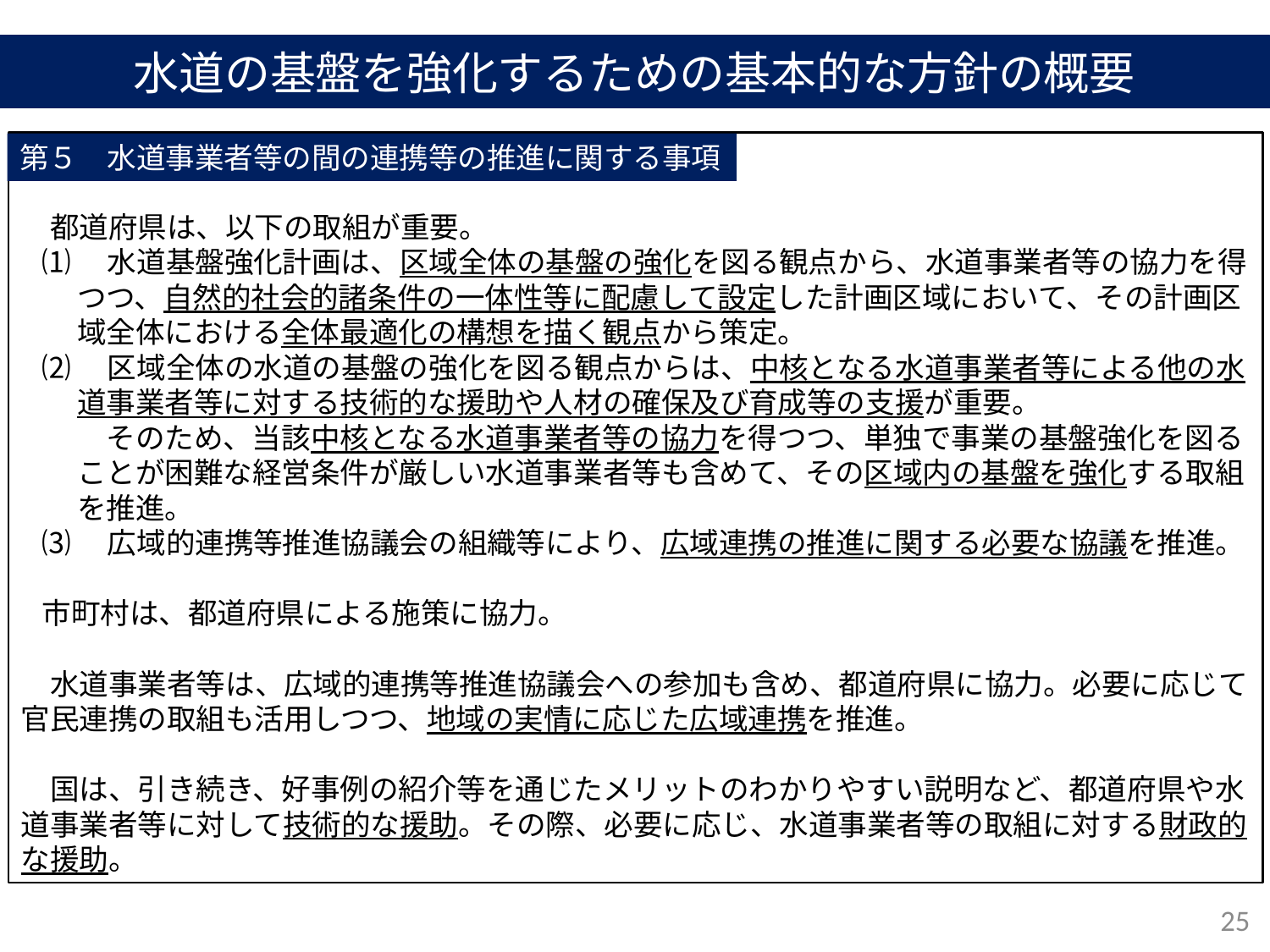

水道の基盤を強化するための基本的な方針の概要

　都道府県は、以下の取組が重要。
⑴　水道基盤強化計画は、区域全体の基盤の強化を図る観点から、水道事業者等の協力を得つつ、自然的社会的諸条件の一体性等に配慮して設定した計画区域において、その計画区域全体における全体最適化の構想を描く観点から策定。
⑵　区域全体の水道の基盤の強化を図る観点からは、中核となる水道事業者等による他の水道事業者等に対する技術的な援助や人材の確保及び育成等の支援が重要。
　そのため、当該中核となる水道事業者等の協力を得つつ、単独で事業の基盤強化を図ることが困難な経営条件が厳しい水道事業者等も含めて、その区域内の基盤を強化する取組を推進。
⑶　広域的連携等推進協議会の組織等により、広域連携の推進に関する必要な協議を推進。

市町村は、都道府県による施策に協力。

　水道事業者等は、広域的連携等推進協議会への参加も含め、都道府県に協力。必要に応じて官民連携の取組も活用しつつ、地域の実情に応じた広域連携を推進。

　国は、引き続き、好事例の紹介等を通じたメリットのわかりやすい説明など、都道府県や水道事業者等に対して技術的な援助。その際、必要に応じ、水道事業者等の取組に対する財政的な援助。
第５　水道事業者等の間の連携等の推進に関する事項
25